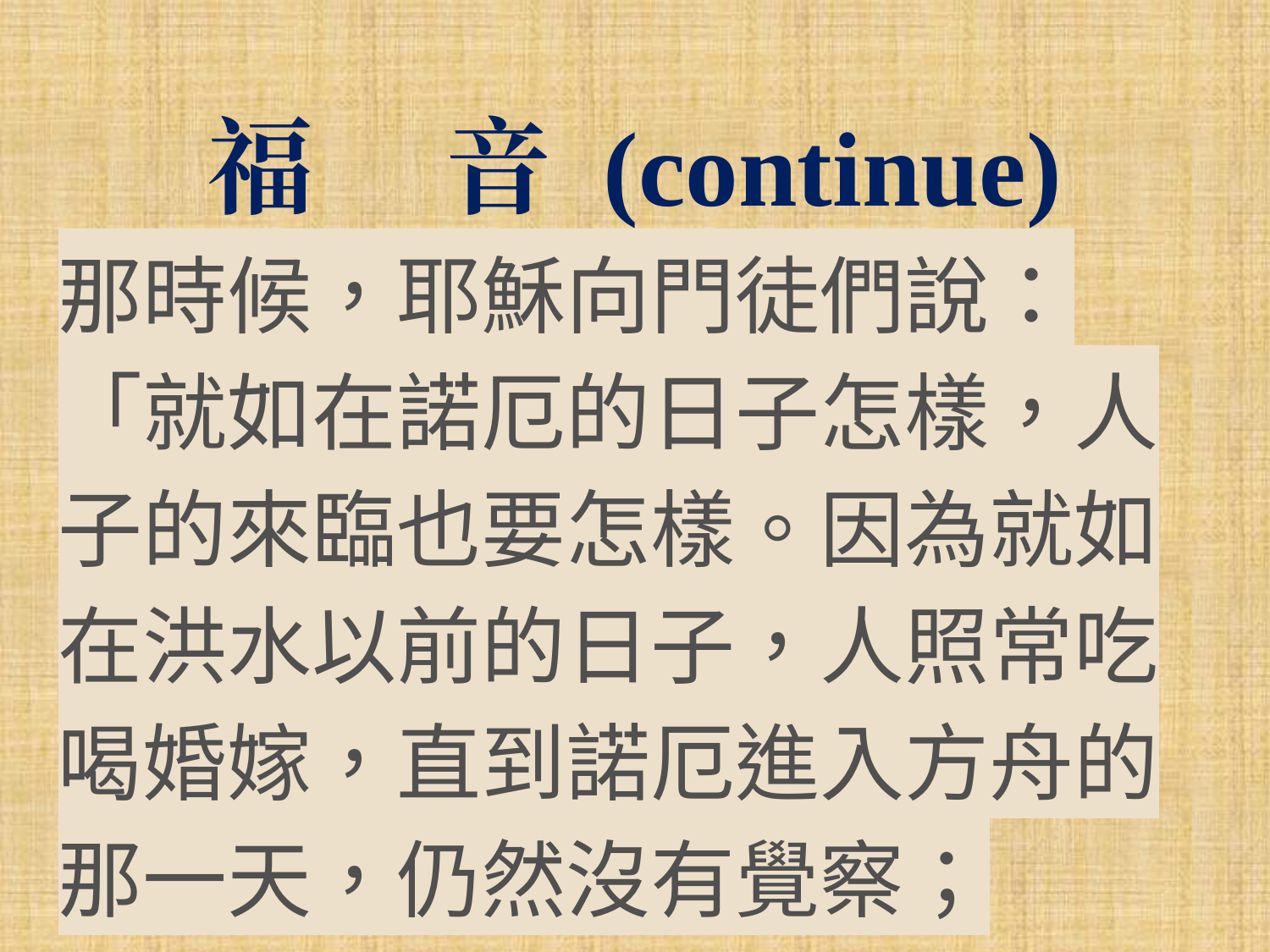

福     音 (continue)
那時候，耶穌向門徒們說：「就如在諾厄的日子怎樣，人子的來臨也要怎樣。因為就如在洪水以前的日子，人照常吃喝婚嫁，直到諾厄進入方舟的那一天，仍然沒有覺察；